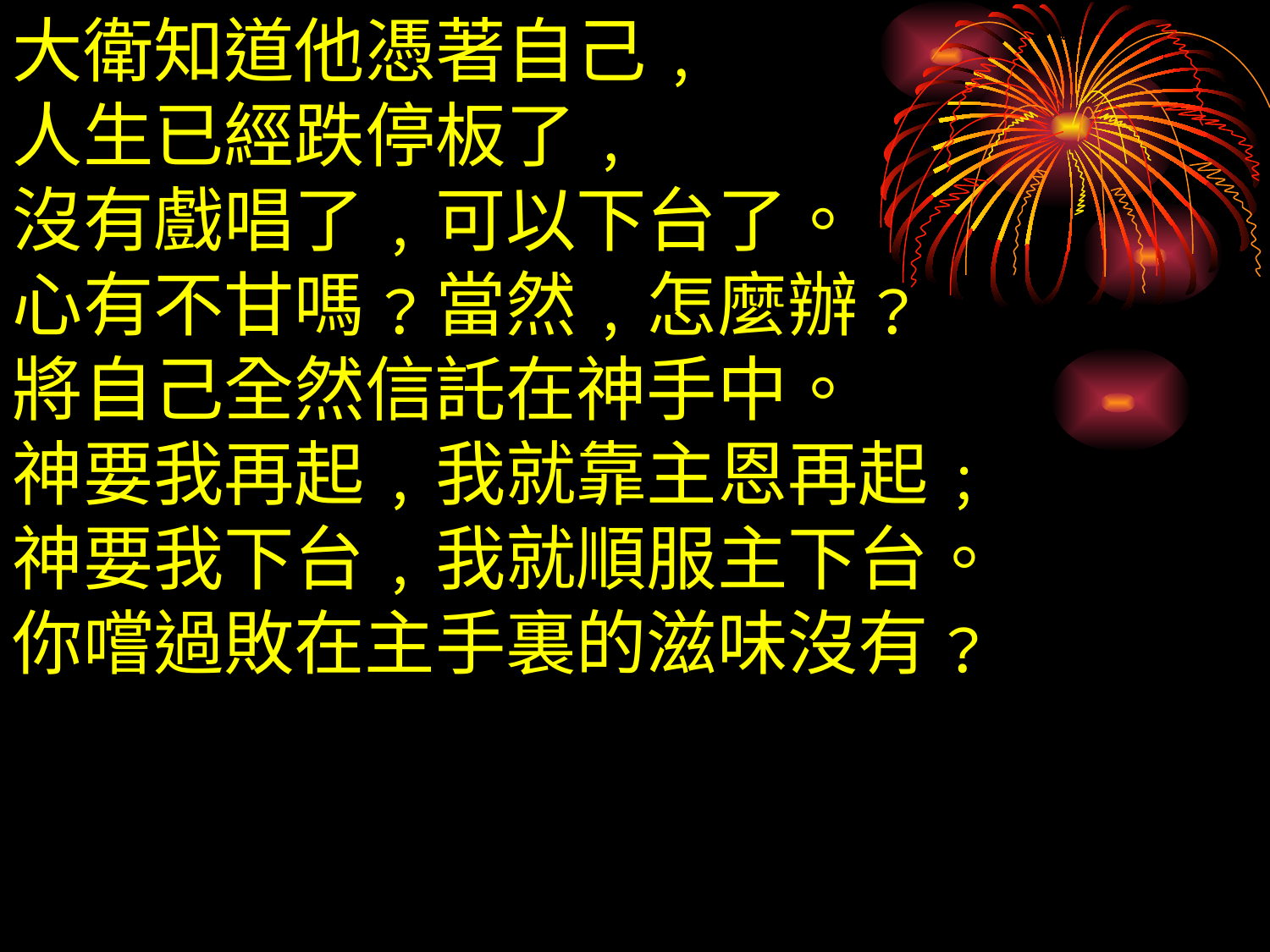

大衛知道他憑著自己﹐
人生已經跌停板了﹐
沒有戲唱了﹐可以下台了。
心有不甘嗎﹖當然﹐怎麼辦﹖
將自己全然信託在神手中。
神要我再起﹐我就靠主恩再起﹔
神要我下台﹐我就順服主下台。
你嚐過敗在主手裏的滋味沒有﹖